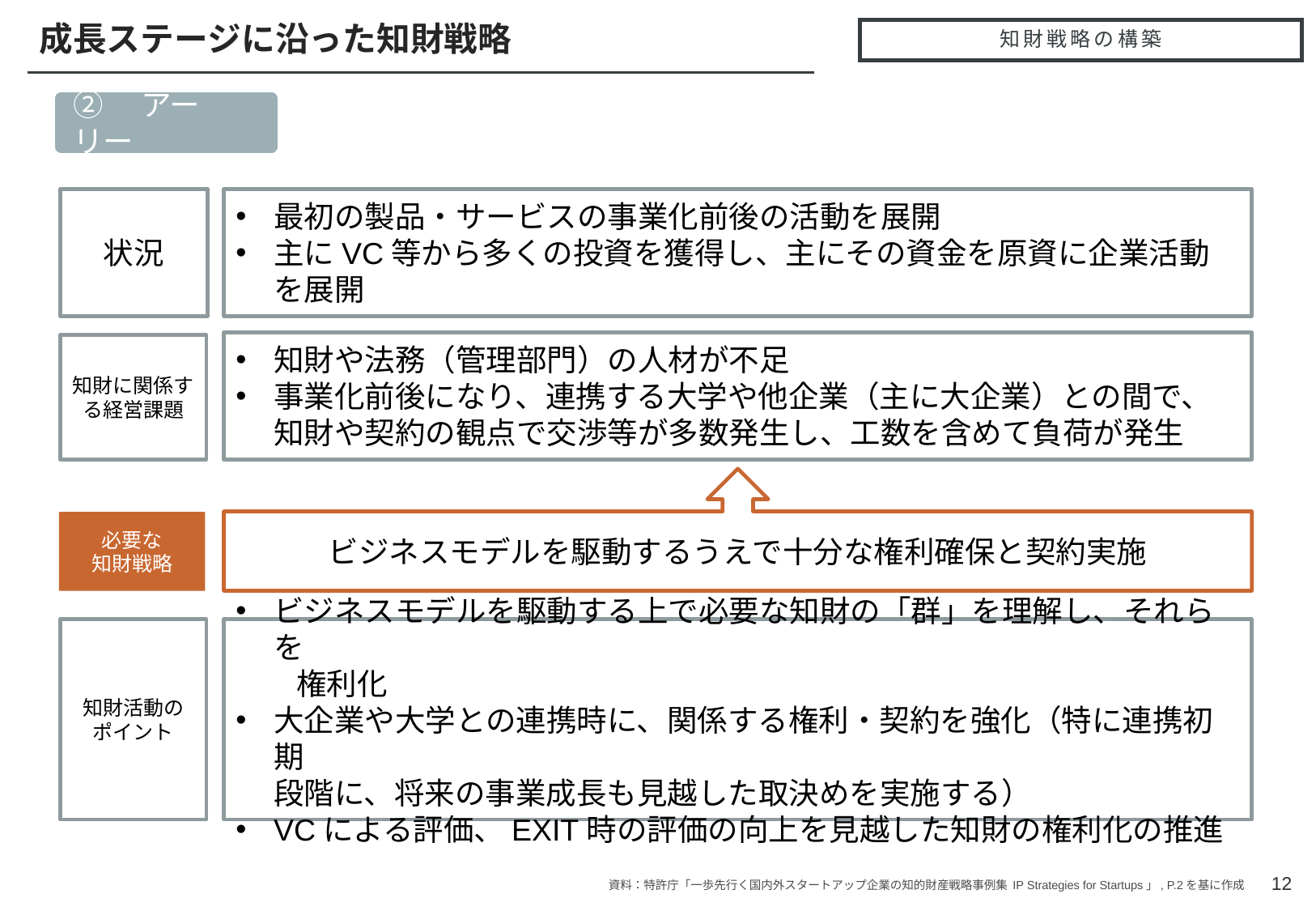

成長ステージに沿った知財戦略
# 知財戦略の構築
②　アーリー
状況
最初の製品・サービスの事業化前後の活動を展開
主にVC等から多くの投資を獲得し、主にその資金を原資に企業活動を展開
知財や法務（管理部門）の人材が不足
事業化前後になり、連携する大学や他企業（主に大企業）との間で、知財や契約の観点で交渉等が多数発生し、工数を含めて負荷が発生
知財に関係する経営課題
ビジネスモデルを駆動するうえで十分な権利確保と契約実施
必要な
知財戦略
知財活動の
ポイント
ビジネスモデルを駆動する上で必要な知財の「群」を理解し、それらを
　　権利化
大企業や大学との連携時に、関係する権利・契約を強化（特に連携初期
段階に、将来の事業成長も見越した取決めを実施する）
VCによる評価、EXIT時の評価の向上を見越した知財の権利化の推進
12
資料：特許庁「一歩先行く国内外スタートアップ企業の知的財産戦略事例集 IP Strategies for Startups」, P.2を基に作成